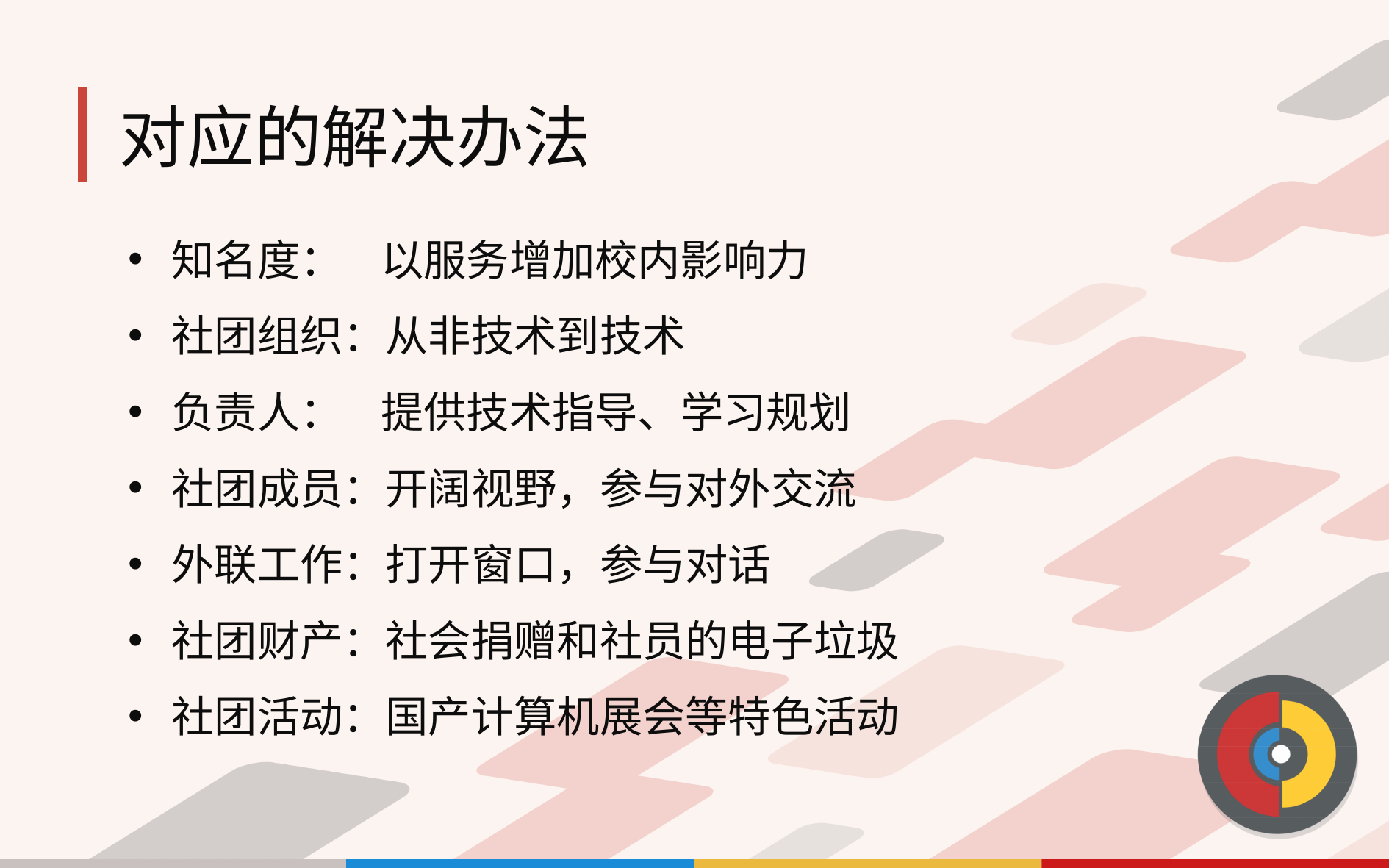

# 对应的解决办法
知名度：    以服务增加校内影响力
社团组织：从非技术到技术
负责人：    提供技术指导、学习规划
社团成员：开阔视野，参与对外交流
外联工作：打开窗口，参与对话
社团财产：社会捐赠和社员的电子垃圾
社团活动：国产计算机展会等特色活动